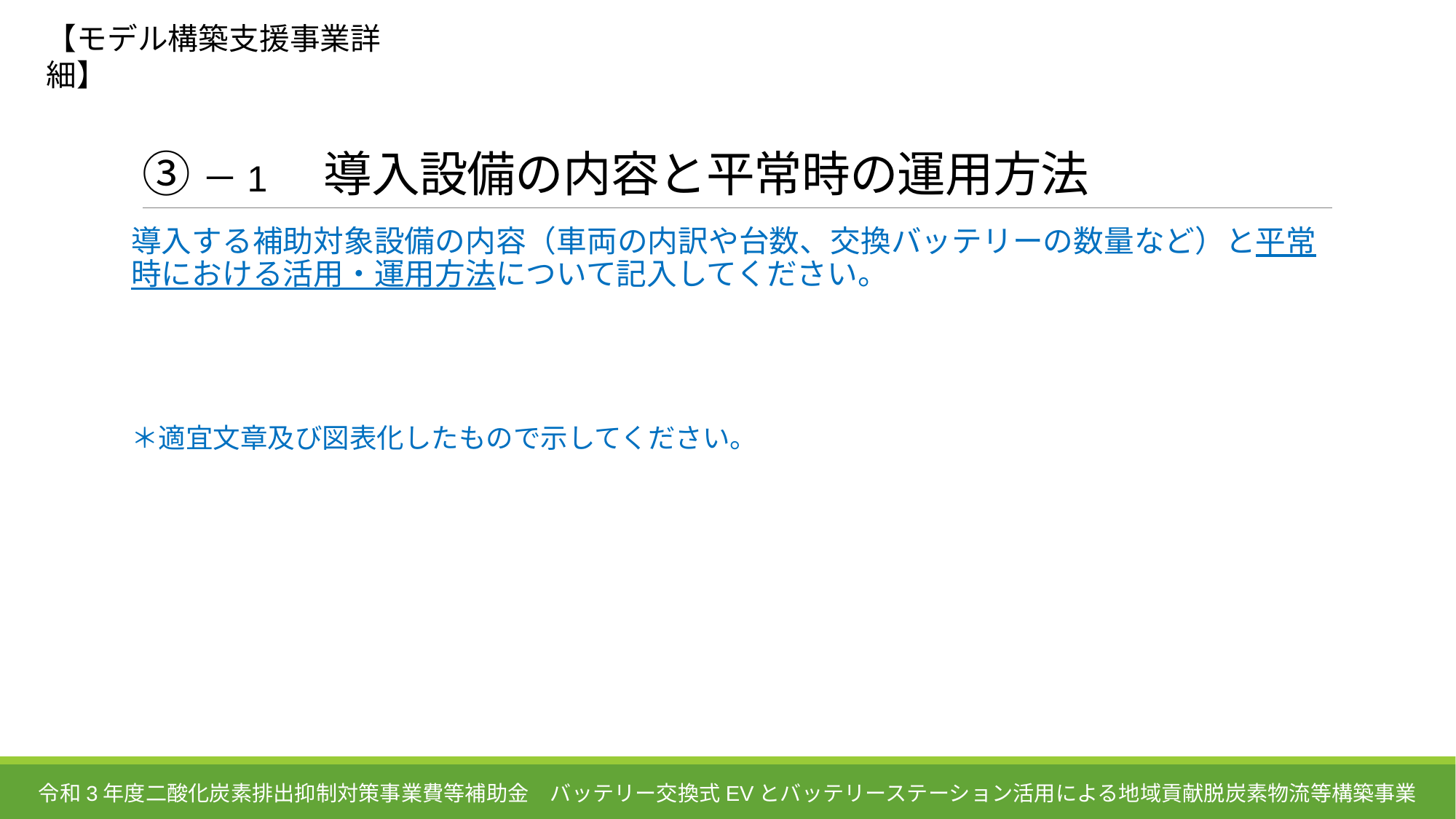

【モデル構築支援事業詳細】
# ③－1　導入設備の内容と平常時の運用方法
導入する補助対象設備の内容（車両の内訳や台数、交換バッテリーの数量など）と平常時における活用・運用方法について記入してください。

＊適宜文章及び図表化したもので示してください。

令和3年度二酸化炭素排出抑制対策事業費等補助金　バッテリー交換式EVとバッテリーステーション活用による地域貢献脱炭素物流等構築事業